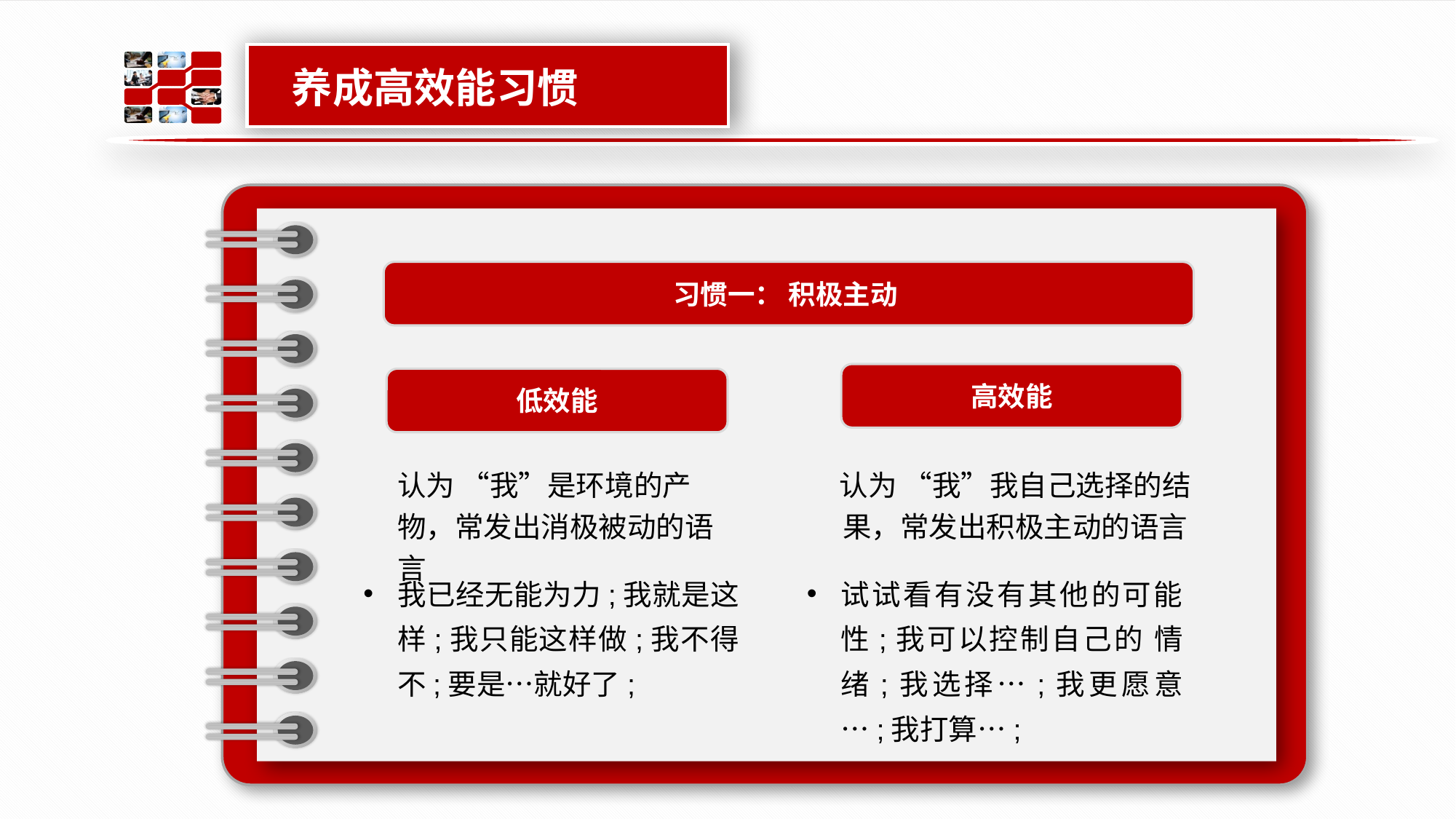

养成高效能习惯
习惯一： 积极主动
高效能
低效能
认为 “我”我自己选择的结果，常发出积极主动的语言
认为 “我”是环境的产物，常发出消极被动的语言
我已经无能为力;我就是这样;我只能这样做;我不得不;要是…就好了;
试试看有没有其他的可能性;我可以控制自己的 情绪;我选择…;我更愿意…;我打算…;